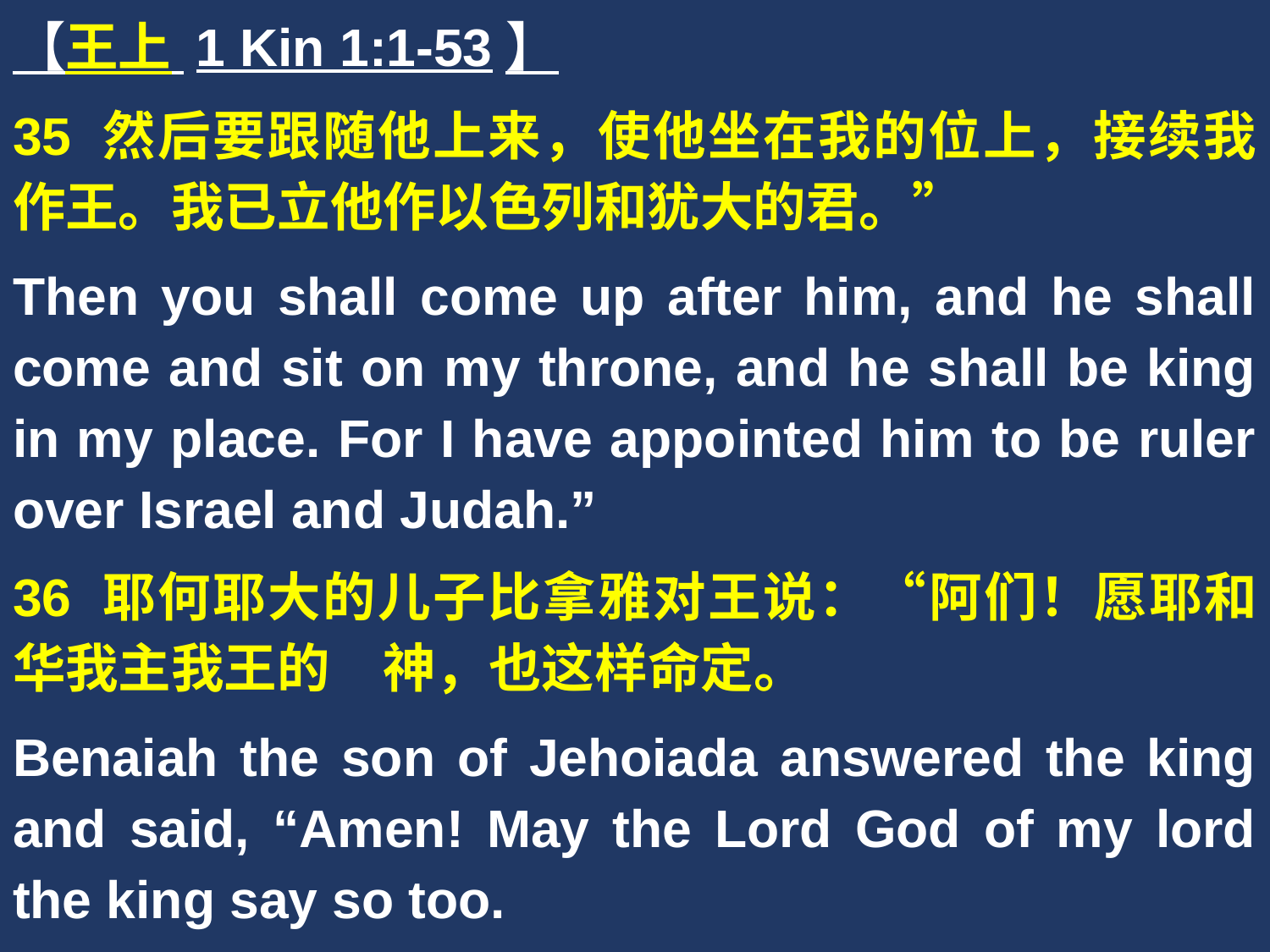

【王上 1 Kin 1:1-53】
35 然后要跟随他上来，使他坐在我的位上，接续我作王。我已立他作以色列和犹大的君。”
Then you shall come up after him, and he shall come and sit on my throne, and he shall be king in my place. For I have appointed him to be ruler over Israel and Judah.”
36 耶何耶大的儿子比拿雅对王说：“阿们！愿耶和华我主我王的　神，也这样命定。
Benaiah the son of Jehoiada answered the king and said, “Amen! May the Lord God of my lord the king say so too.